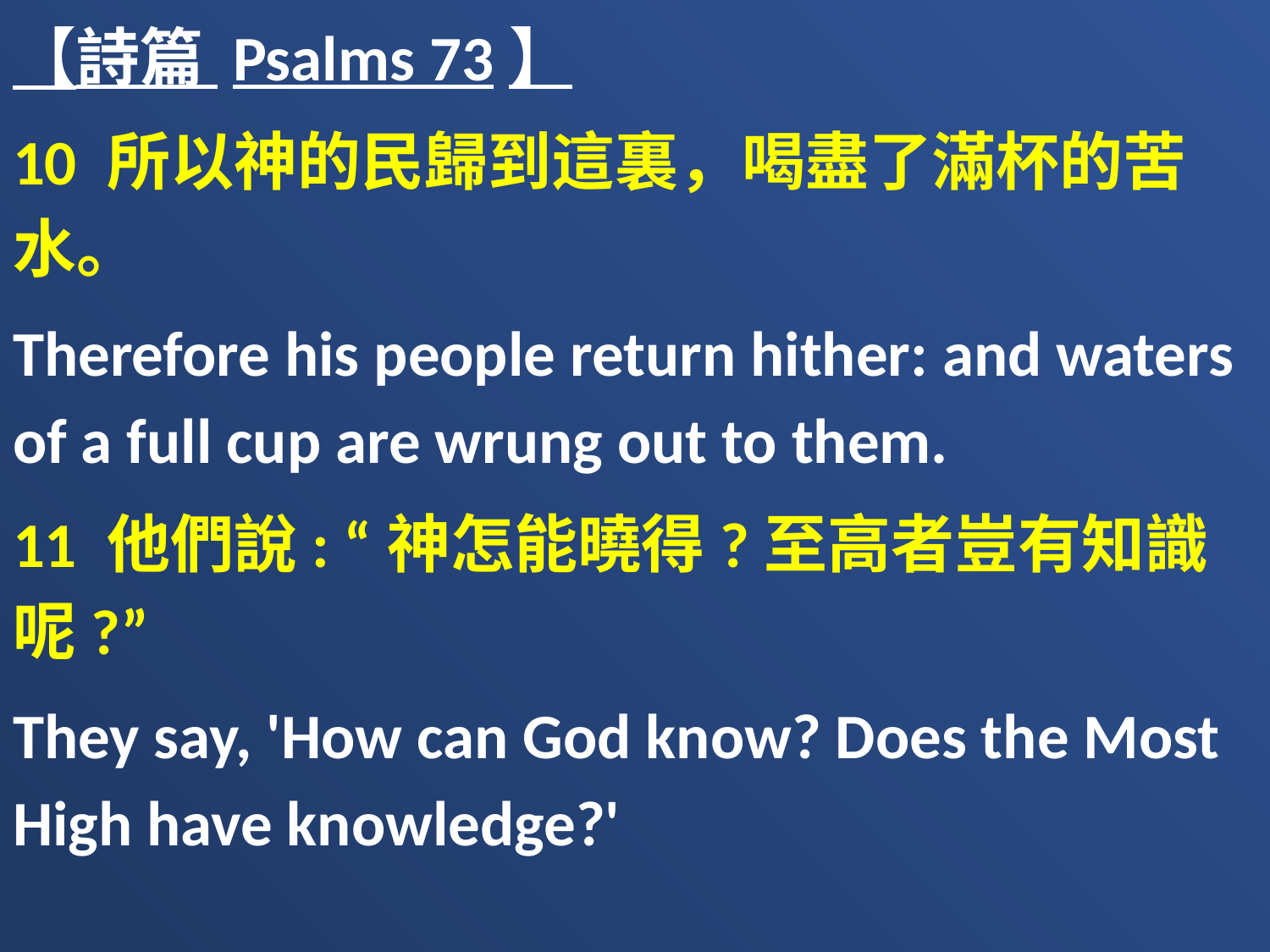

【詩篇 Psalms 73】
10 所以神的民歸到這裏，喝盡了滿杯的苦水。
Therefore his people return hither: and waters of a full cup are wrung out to them.
11 他們說: “神怎能曉得?至高者豈有知識呢?”
They say, 'How can God know? Does the Most High have knowledge?'